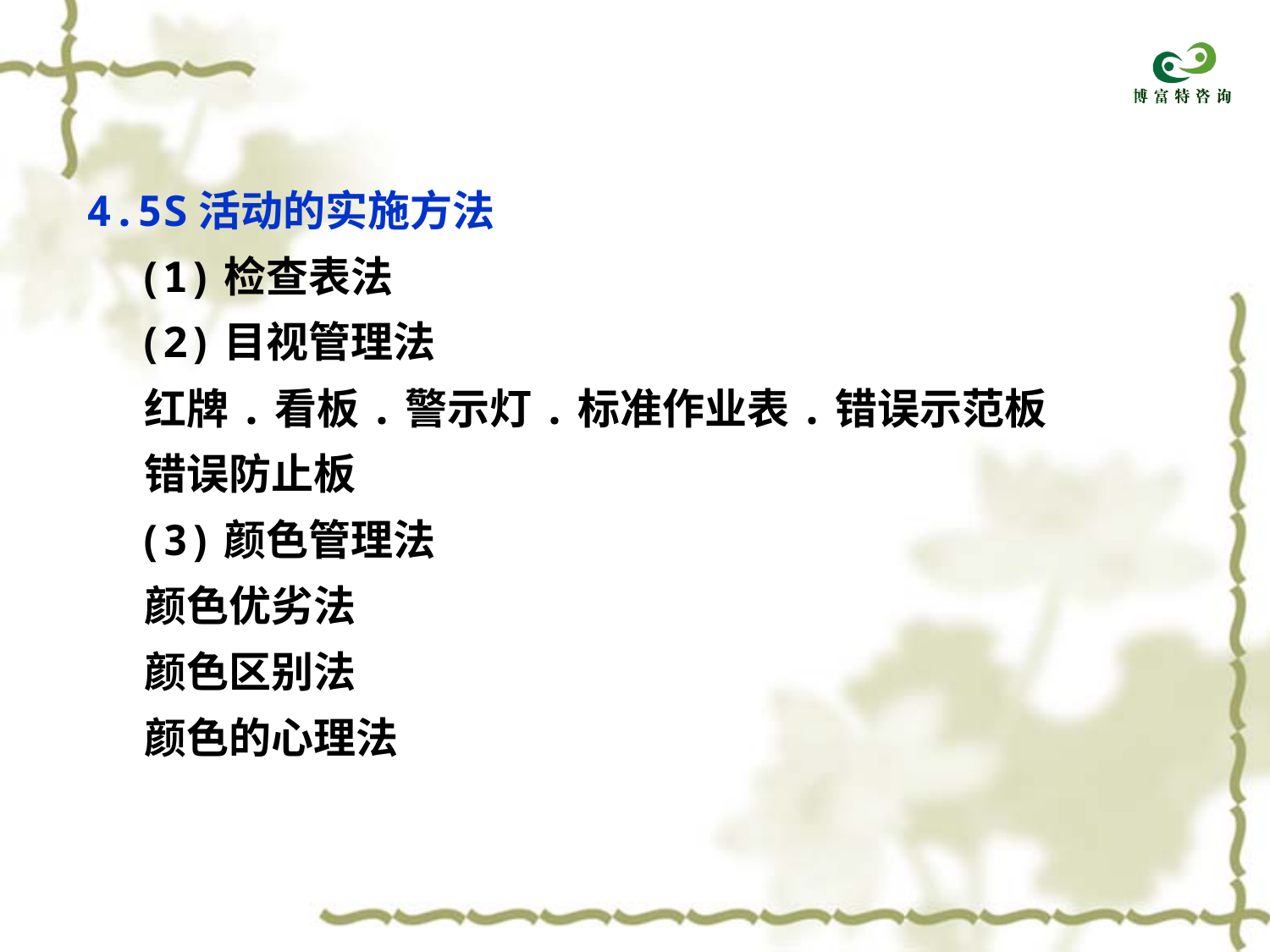

4.5S活动的实施方法
  (1)检查表法
  (2)目视管理法
     红牌.看板.警示灯.标准作业表.错误示范板
     错误防止板
  (3)颜色管理法
     颜色优劣法
     颜色区别法
     颜色的心理法